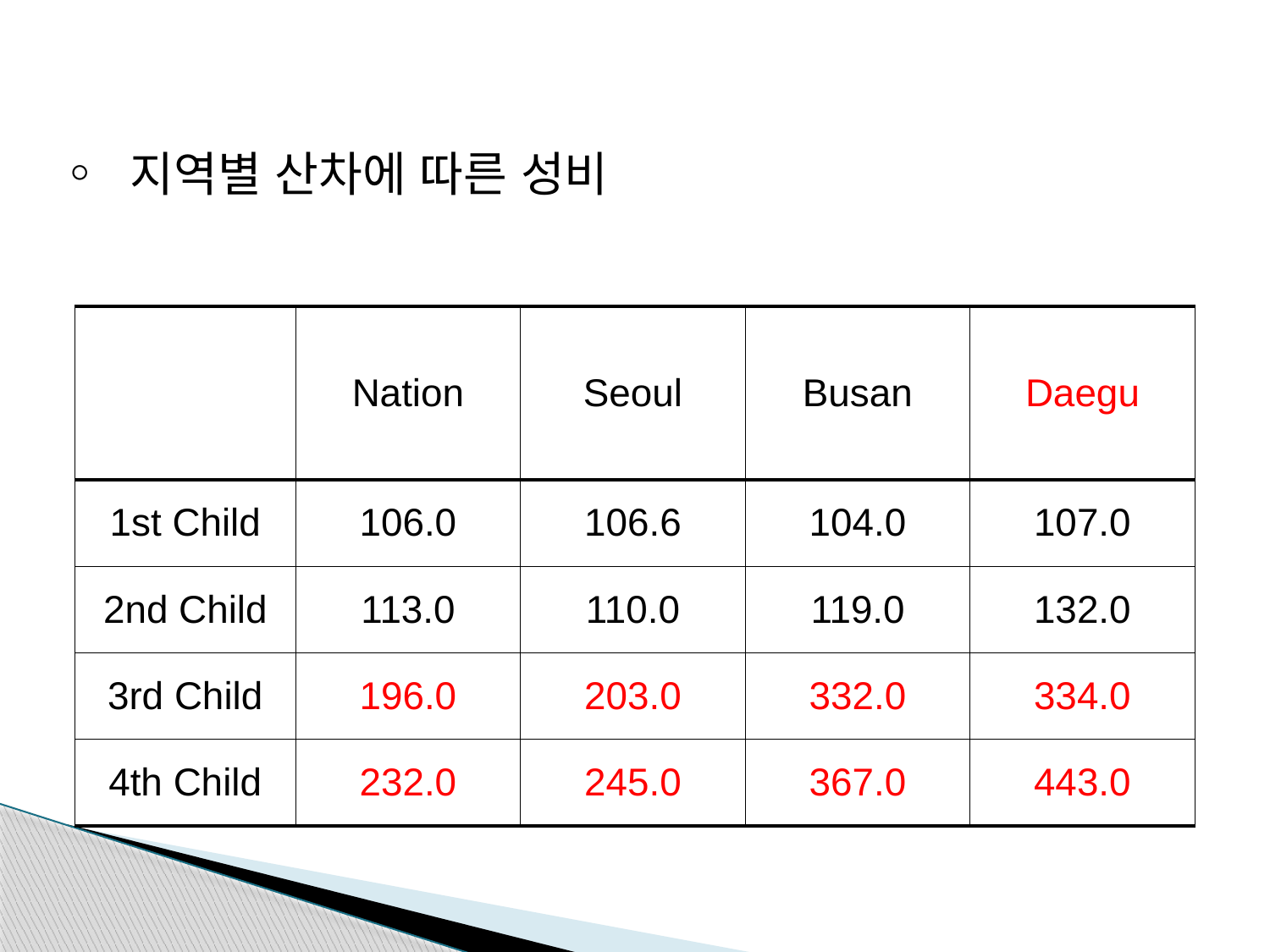

◦ 지역별 산차에 따른 성비
|  | Nation | Seoul | Busan | Daegu |
| --- | --- | --- | --- | --- |
| 1st Child | 106.0 | 106.6 | 104.0 | 107.0 |
| 2nd Child | 113.0 | 110.0 | 119.0 | 132.0 |
| 3rd Child | 196.0 | 203.0 | 332.0 | 334.0 |
| 4th Child | 232.0 | 245.0 | 367.0 | 443.0 |